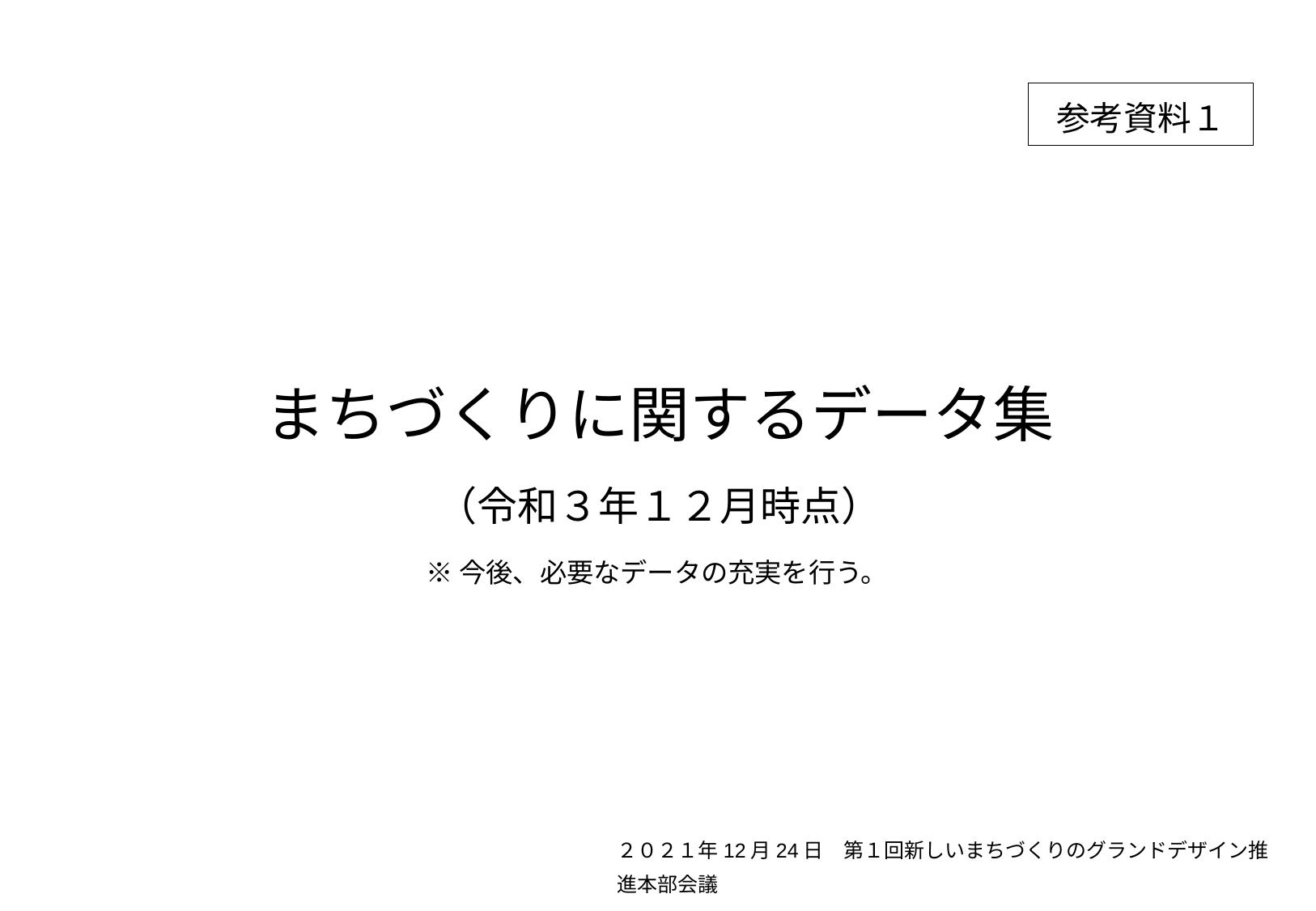

参考資料１
# まちづくりに関するデータ集
（令和３年１２月時点）
※今後、必要なデータの充実を行う。
２０２１年12月24日　第１回新しいまちづくりのグランドデザイン推進本部会議